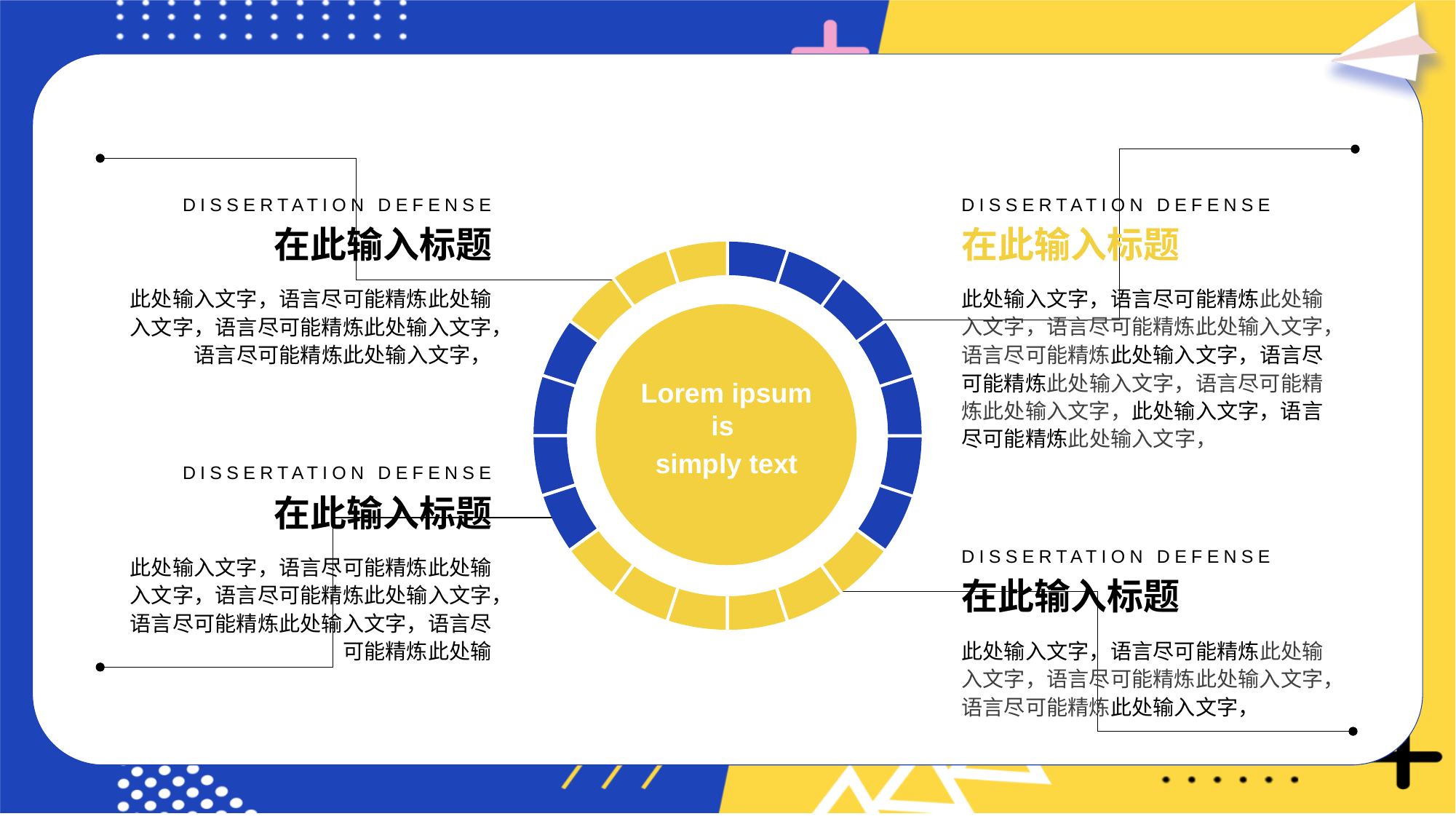

DISSERTATION DEFENSE
DISSERTATION DEFENSE
在此输入标题
在此输入标题

此处输入文字，语言尽可能精炼此处输入文字，语言尽可能精炼此处输入文字，语言尽可能精炼此处输入文字，
此处输入文字，语言尽可能精炼此处输入文字，语言尽可能精炼此处输入文字，语言尽可能精炼此处输入文字，语言尽可能精炼此处输入文字，语言尽可能精炼此处输入文字，此处输入文字，语言尽可能精炼此处输入文字，

Lorem ipsum is
simply text
DISSERTATION DEFENSE
在此输入标题
DISSERTATION DEFENSE
此处输入文字，语言尽可能精炼此处输入文字，语言尽可能精炼此处输入文字，语言尽可能精炼此处输入文字，语言尽可能精炼此处输
在此输入标题
此处输入文字，语言尽可能精炼此处输入文字，语言尽可能精炼此处输入文字，语言尽可能精炼此处输入文字，